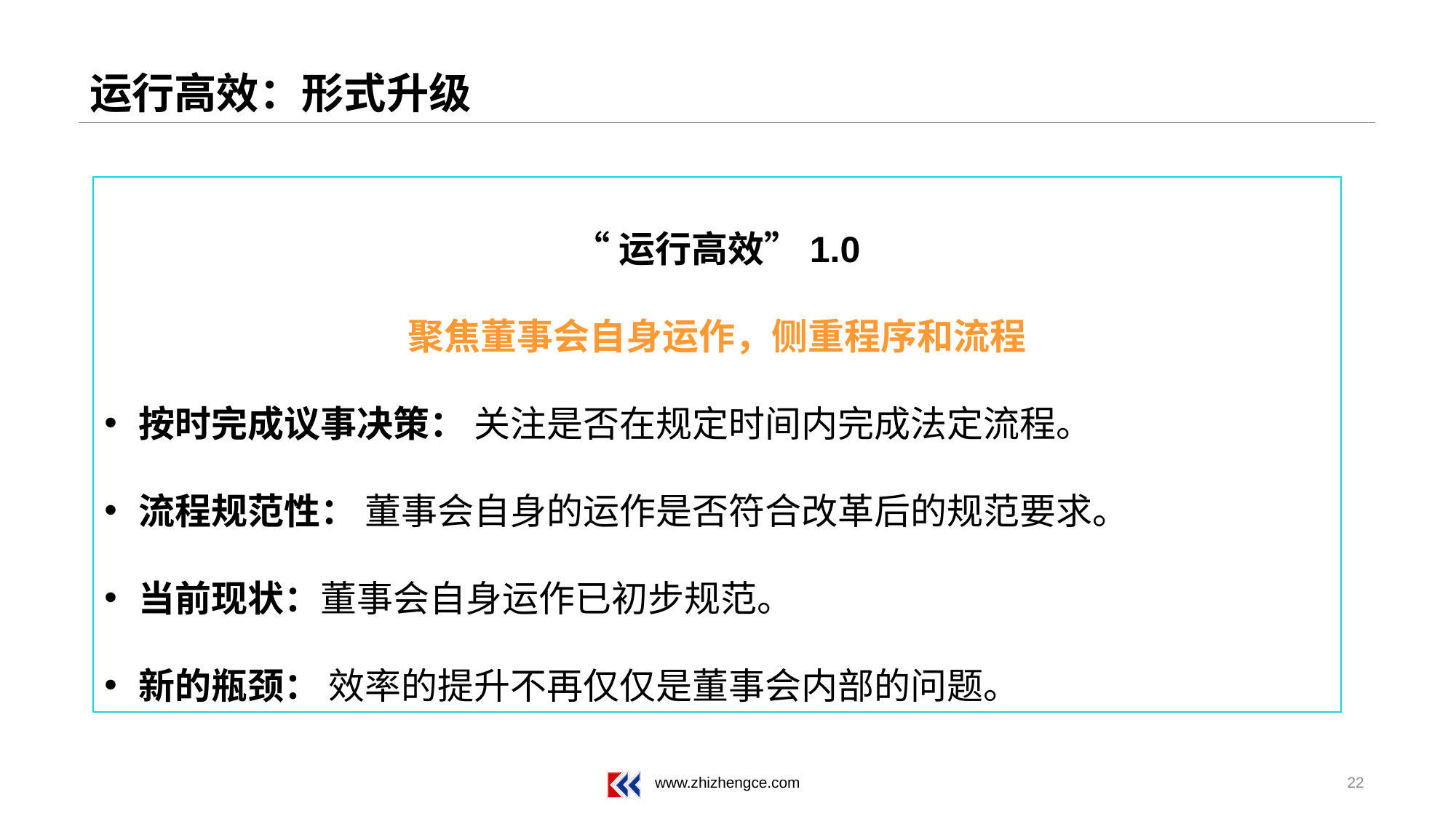

# 运行高效：形式升级
“运行高效”1.0
聚焦董事会自身运作，侧重程序和流程
按时完成议事决策： 关注是否在规定时间内完成法定流程。
流程规范性： 董事会自身的运作是否符合改革后的规范要求。
当前现状：董事会自身运作已初步规范。
新的瓶颈： 效率的提升不再仅仅是董事会内部的问题。
22